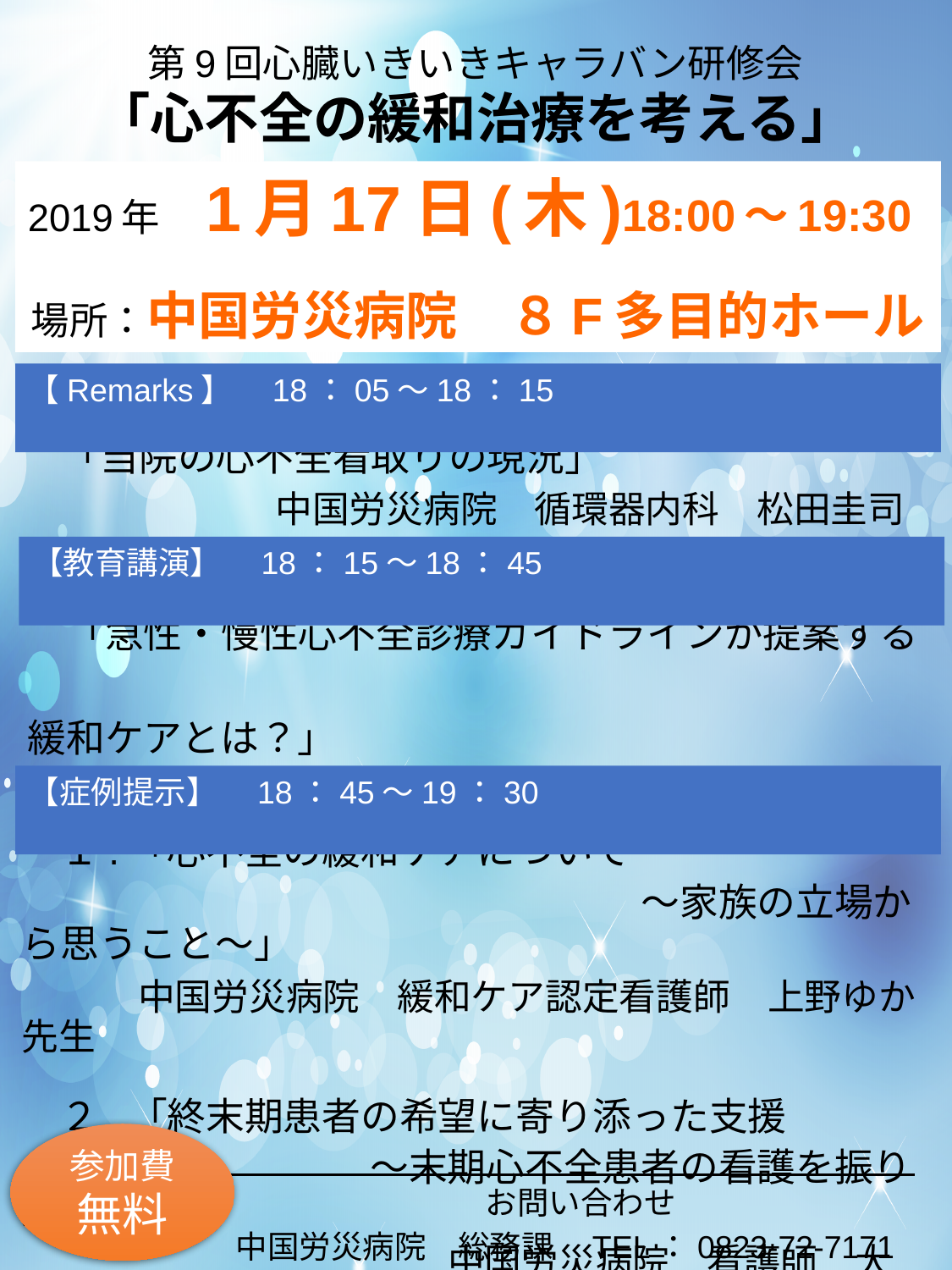

# 第9回心臓いきいきキャラバン研修会 「心不全の緩和治療を考える」
2019年　1月17日(木)18:00～19:30

場所：中国労災病院　８F多目的ホール
【Remarks】　18：05～18：15
「当院の心不全看取りの現況」
　　　　　中国労災病院　循環器内科　松田圭司 先生
【教育講演】　18：15～18：45
　「急性・慢性心不全診療ガイドラインが提案する
　　　　　　　　　　　　　　　　　　　　　　　緩和ケアとは？」
広島大学病院　循環器内科　助教　日高貴之 先生
【症例提示】　18：45～19：30
　１.「心不全の緩和ケアについて
　　　　　　　　　　　　　　　　～家族の立場から思うこと～」
　　　中国労災病院　緩和ケア認定看護師　上野ゆか 先生
　２.「終末期患者の希望に寄り添った支援
　　　　　　　　　～末期心不全患者の看護を振り返る～」
　　　　　　　　　　　中国労災病院　看護師　大判優子 先生
参加費
無料
　お問い合わせ
中国労災病院　総務課　TEL：0823-72-7171